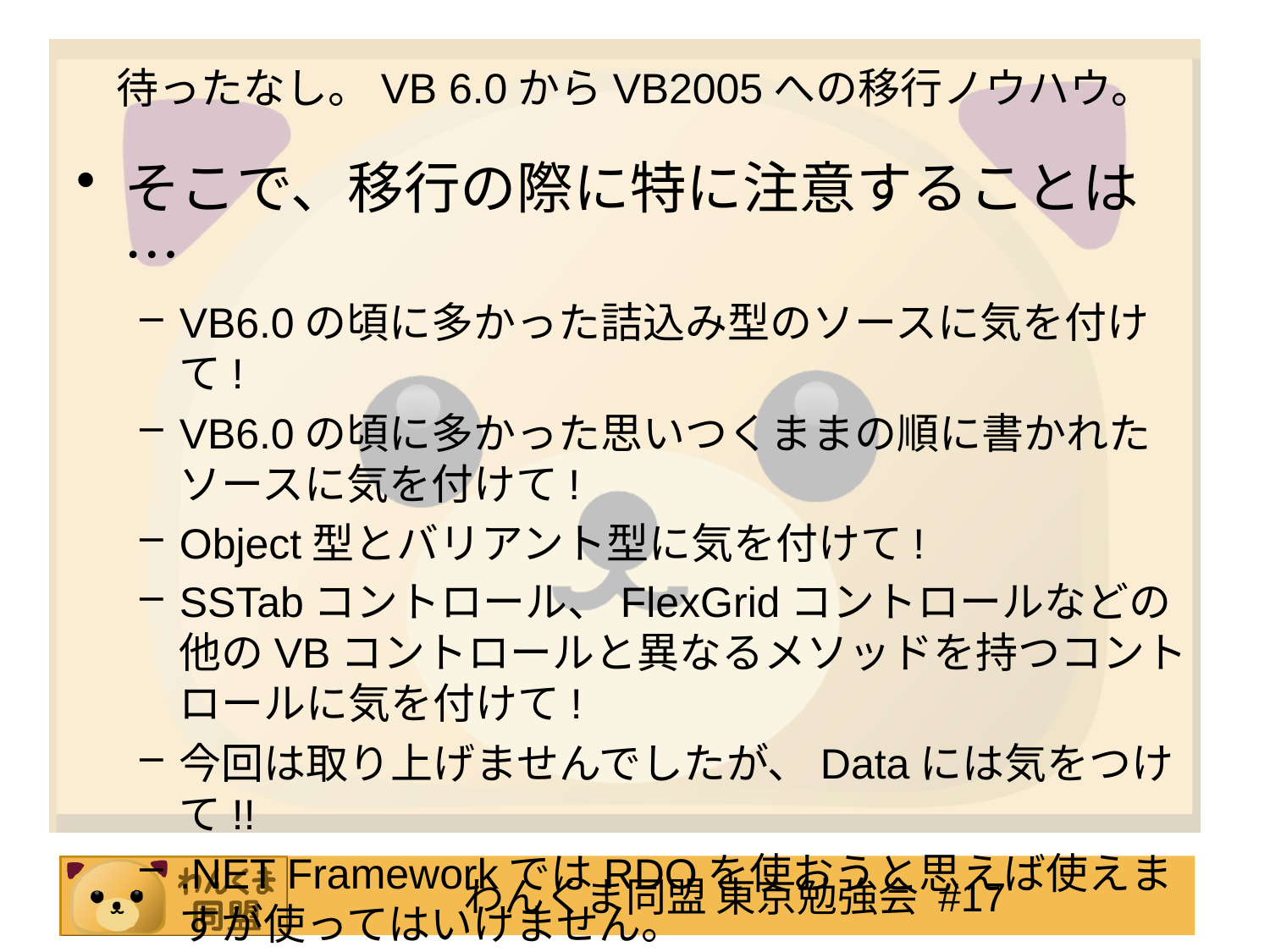

# 待ったなし。VB 6.0からVB2005への移行ノウハウ。
そこで、移行の際に特に注意することは…
VB6.0の頃に多かった詰込み型のソースに気を付けて!
VB6.0の頃に多かった思いつくままの順に書かれたソースに気を付けて!
Object型とバリアント型に気を付けて!
SSTabコントロール、FlexGridコントロールなどの他のVBコントロールと異なるメソッドを持つコントロールに気を付けて!
今回は取り上げませんでしたが、Dataには気をつけて!!
.NET FrameworkではRDOを使おうと思えば使えますが使ってはいけません。